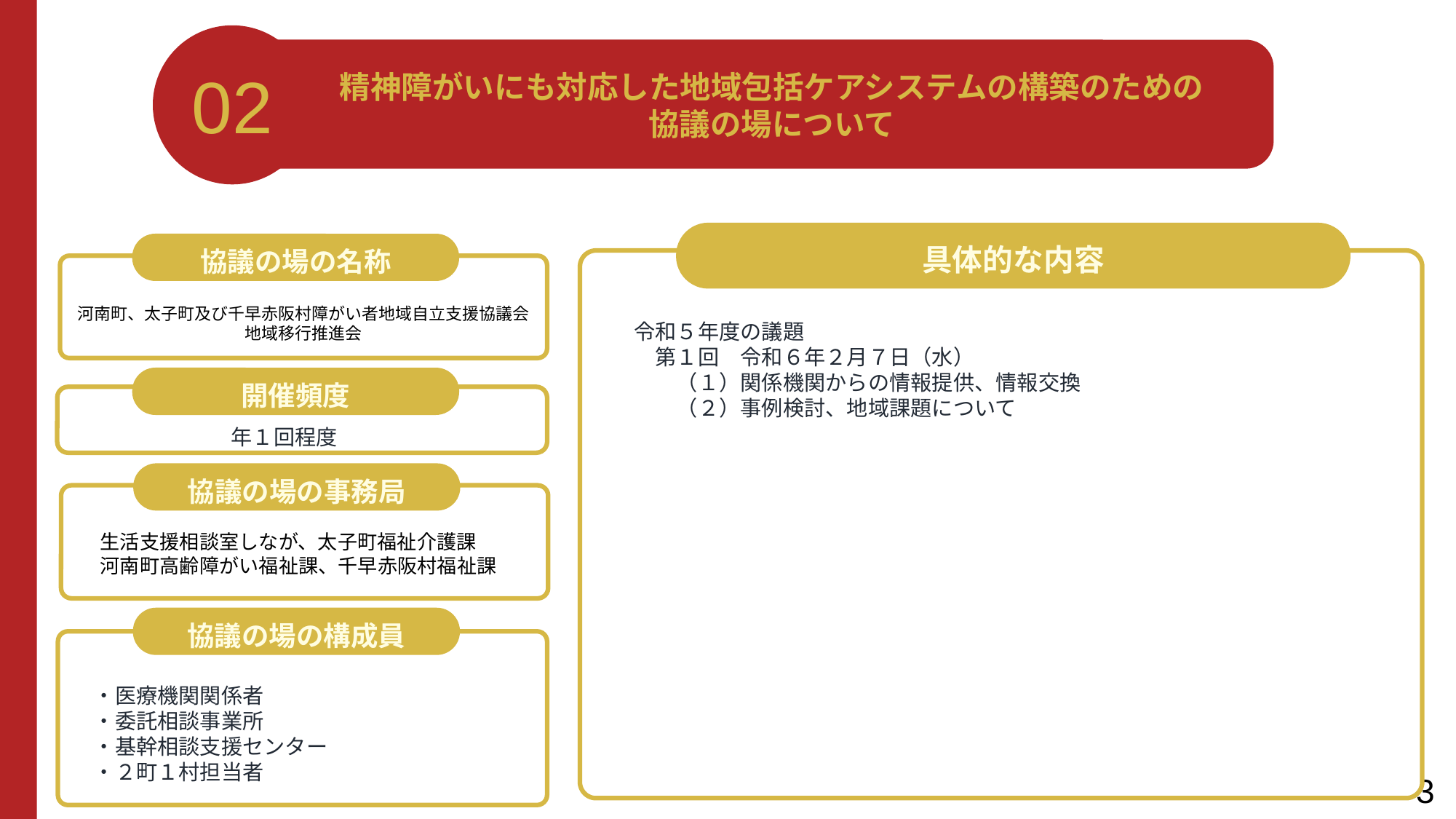

02

精神障がいにも対応した地域包括ケアシステムの構築のための
協議の場について
具体的な内容
協議の場の名称

、
河南町、太子町及び千早赤阪村障がい者地域自立支援協議会
地域移行推進会

令和５年度の議題
　第１回　令和６年２月７日（水）
　　（１）関係機関からの情報提供、情報交換
　　（２）事例検討、地域課題について
開催頻度

　　年１回程度
協議の場の事務局

生活支援相談室しなが、太子町福祉介護課
河南町高齢障がい福祉課、千早赤阪村福祉課
協議の場の構成員

　・医療機関関係者
　・委託相談事業所
　・基幹相談支援センター
　・２町１村担当者